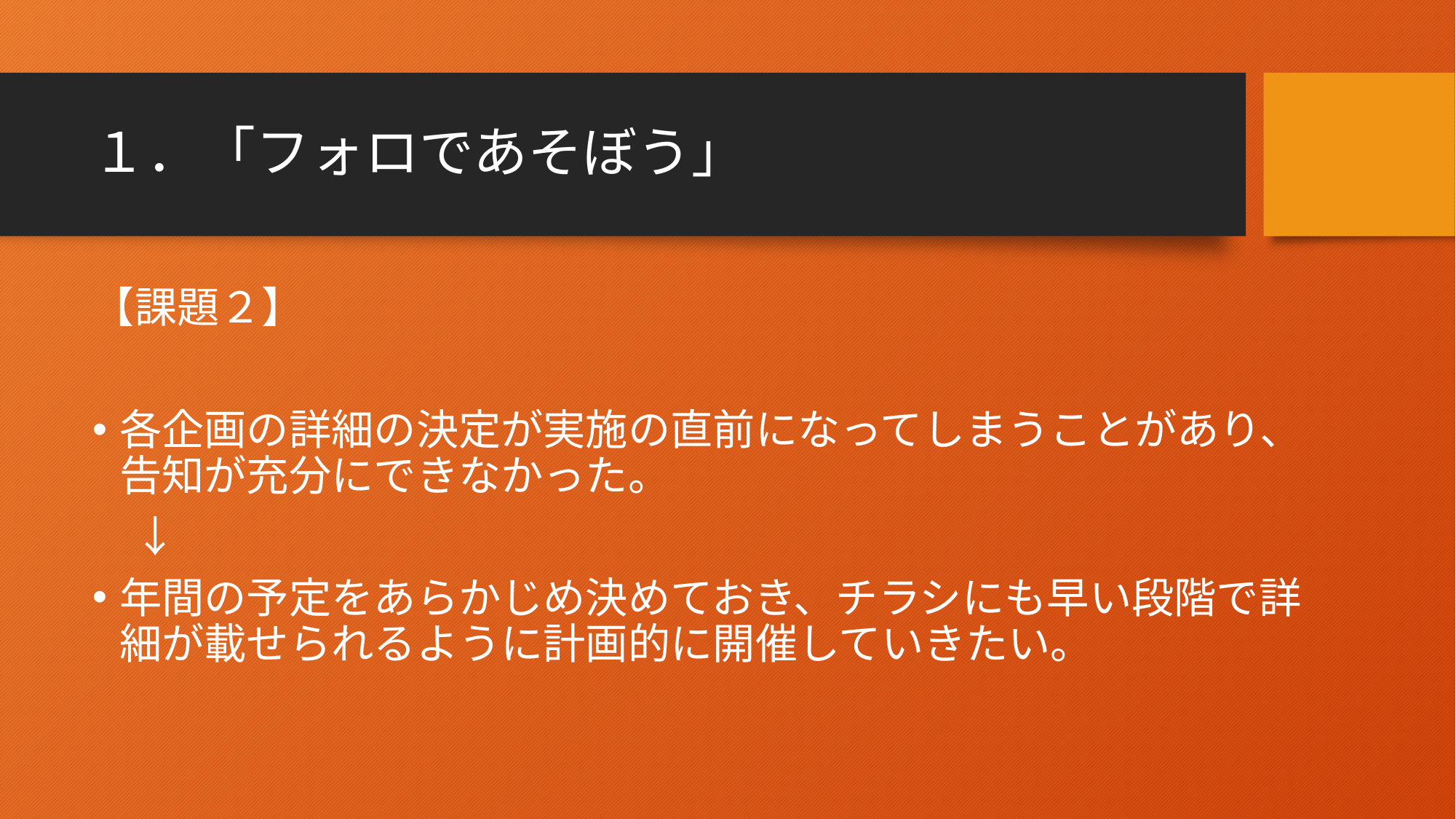

# １．「フォロであそぼう」
【課題２】

各企画の詳細の決定が実施の直前になってしまうことがあり、告知が充分にできなかった。
　↓
年間の予定をあらかじめ決めておき、チラシにも早い段階で詳細が載せられるように計画的に開催していきたい。